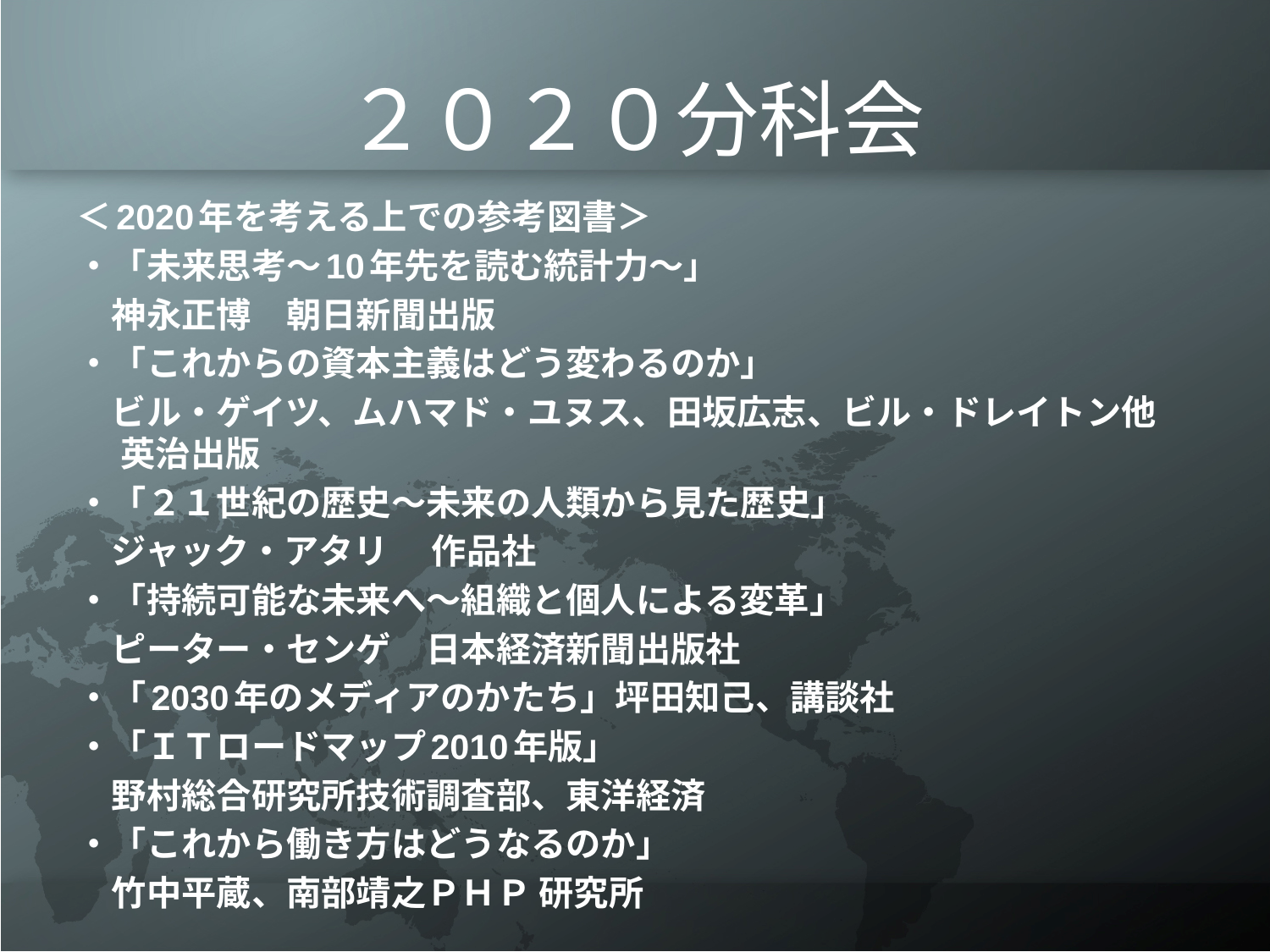

# ２０２０分科会
＜2020年を考える上での参考図書＞
・「未来思考～10年先を読む統計力～」
　神永正博　朝日新聞出版
・「これからの資本主義はどう変わるのか」
　ビル・ゲイツ、ムハマド・ユヌス、田坂広志、ビル・ドレイトン他　英治出版
・「２１世紀の歴史～未来の人類から見た歴史」
　ジャック・アタリ 　作品社
・「持続可能な未来へ～組織と個人による変革」
　ピーター・センゲ　日本経済新聞出版社
・「2030年のメディアのかたち」坪田知己、講談社
・「ＩＴロードマップ2010年版」
　野村総合研究所技術調査部、東洋経済
・「これから働き方はどうなるのか」
　竹中平蔵、南部靖之ＰＨＰ 研究所